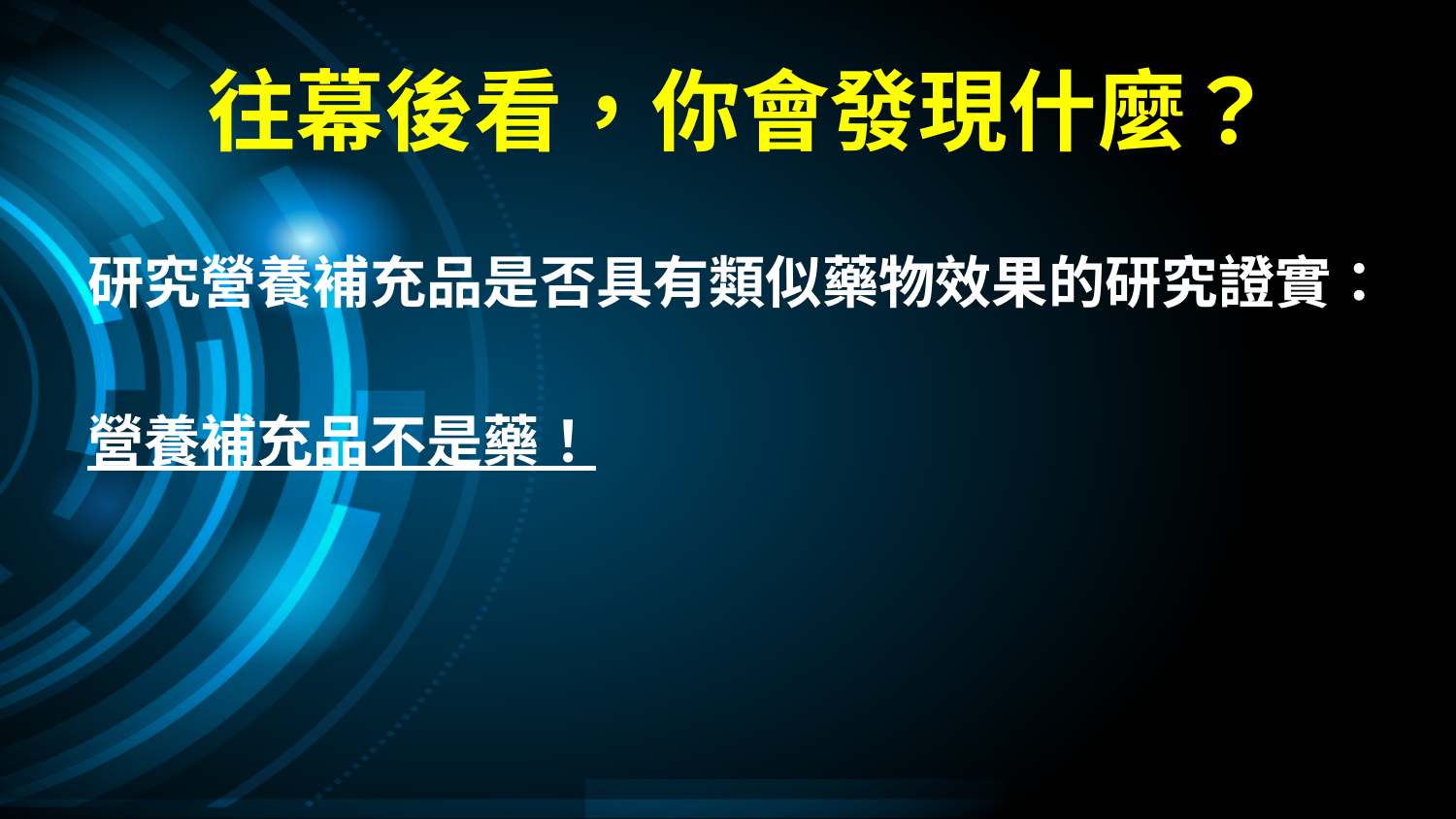

# 往幕後看，你會發現什麼？
研究營養補充品是否具有類似藥物效果的研究證實：

營養補充品不是藥！